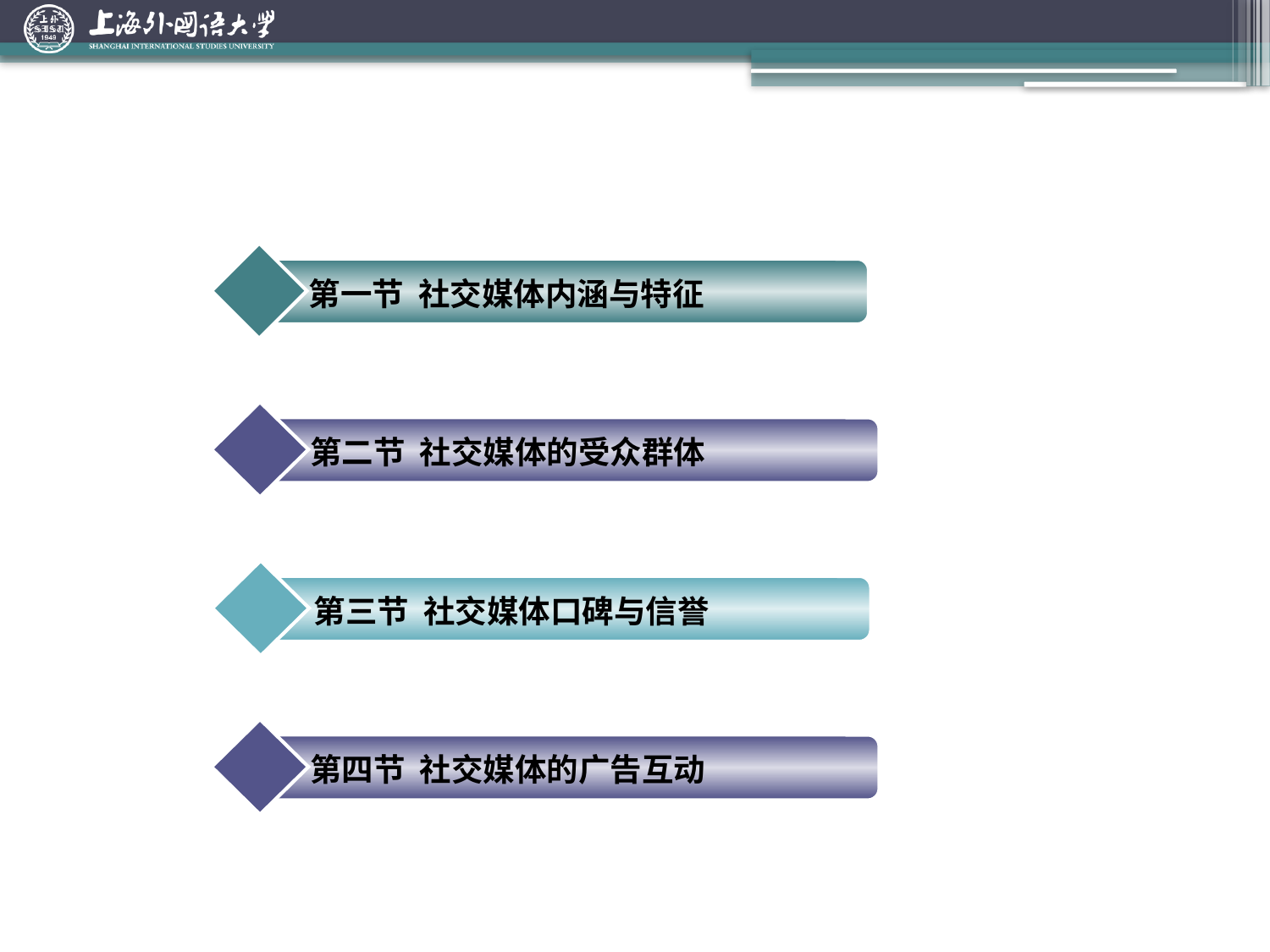

第一节  社交媒体内涵与特征

第二节  社交媒体的受众群体

第三节  社交媒体口碑与信誉

第四节  社交媒体的广告互动